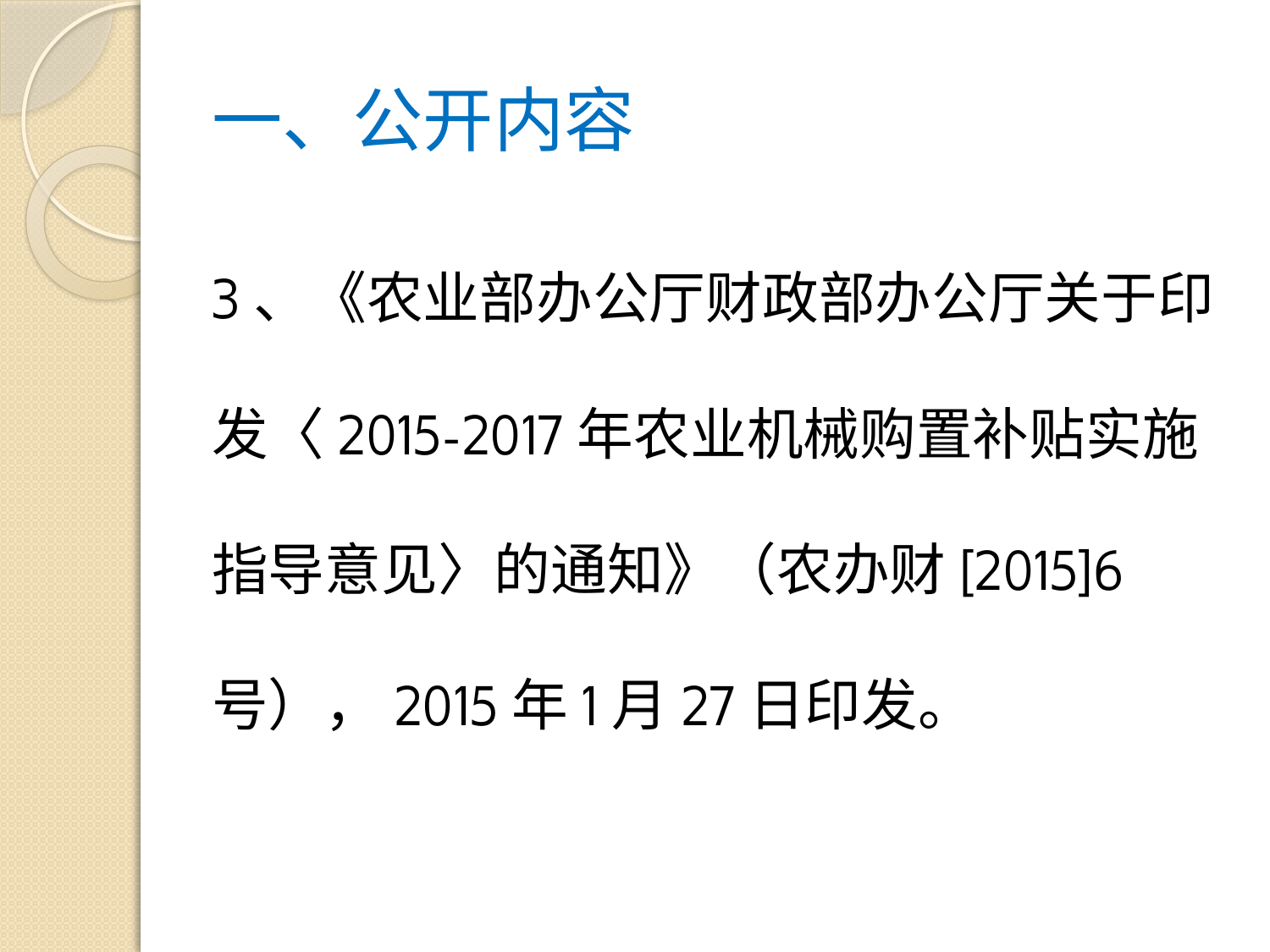

# 一、公开内容
3、《农业部办公厅财政部办公厅关于印发〈2015-2017年农业机械购置补贴实施指导意见〉的通知》（农办财[2015]6号），2015年1月27日印发。